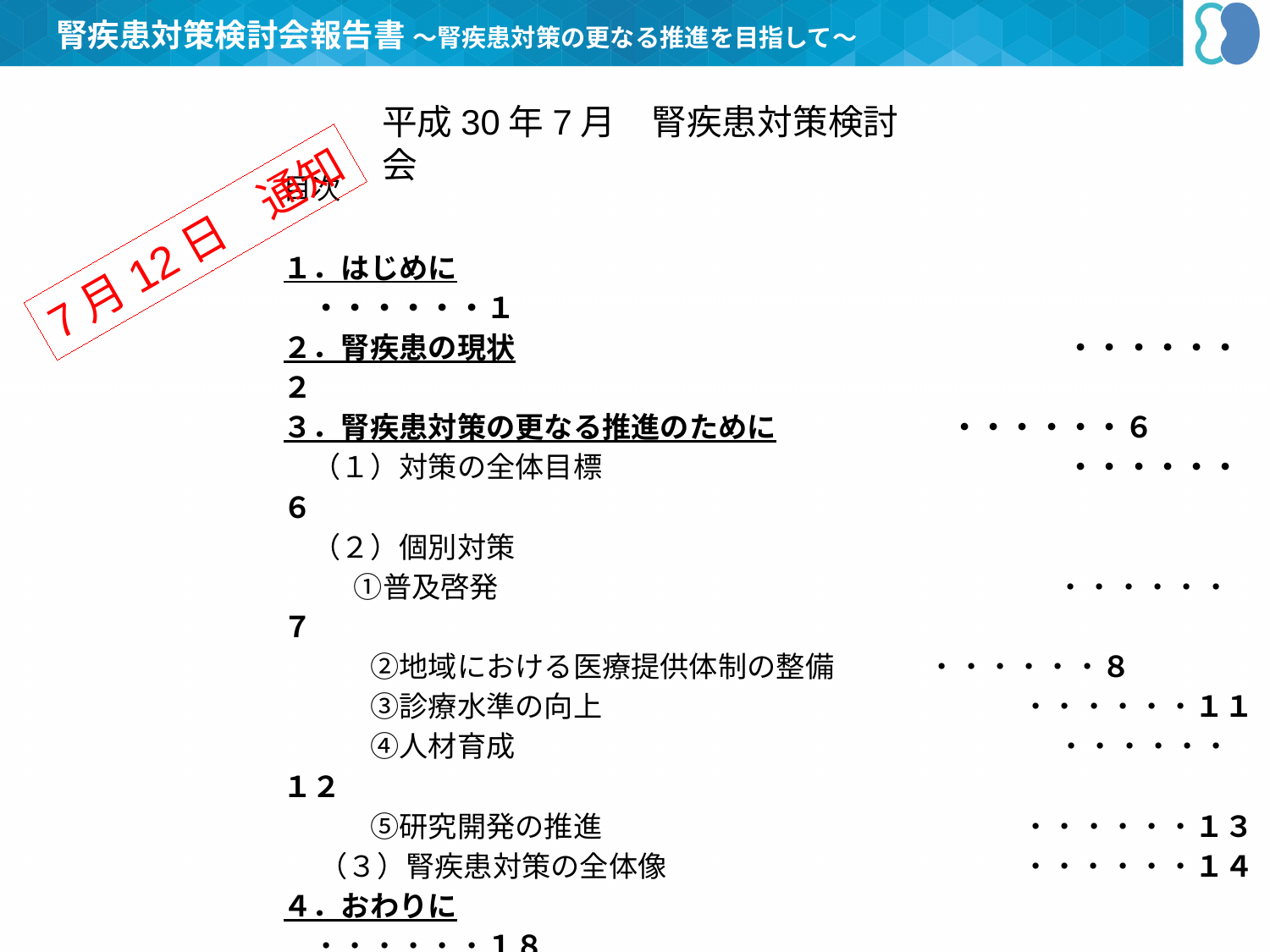

腎疾患対策検討会報告書 ～腎疾患対策の更なる推進を目指して～
平成30年7月　腎疾患対策検討会
目次

１．はじめに　　　　　　　　　　　　　　　　　　　　　 　・・・・・・１
２．腎疾患の現状　　　　　　　　　　　　　　　　　　　・・・・・・２
３．腎疾患対策の更なる推進のために　　　　　　・・・・・・６
　（１）対策の全体目標　　　　　　　　　　　　　　　　・・・・・・６
　（２）個別対策
　　　   ①普及啓発　 　　　　　　　　　　　　　　　　　　・・・・・・７
　　　②地域における医療提供体制の整備 　　　・・・・・・８
　　　③診療水準の向上　　　　 　　　　　　　　　　 ・・・・・・１１
　　　④人材育成　　　　　　　　　　　　　　  　　　　 ・・・・・・１２
　　　⑤研究開発の推進　　　　　　　　 　　　　　　 ・・・・・・１３
　 （３）腎疾患対策の全体像　　　　　　　　　　　　 ・・・・・・１４
４．おわりに　　　　　　　　　　　　　　　　　　　　　 　・・・・・・１８
　 腎疾患対策検討会構成員名簿　　　　　　　　　 ・・・・・・１９
7月12日　通知